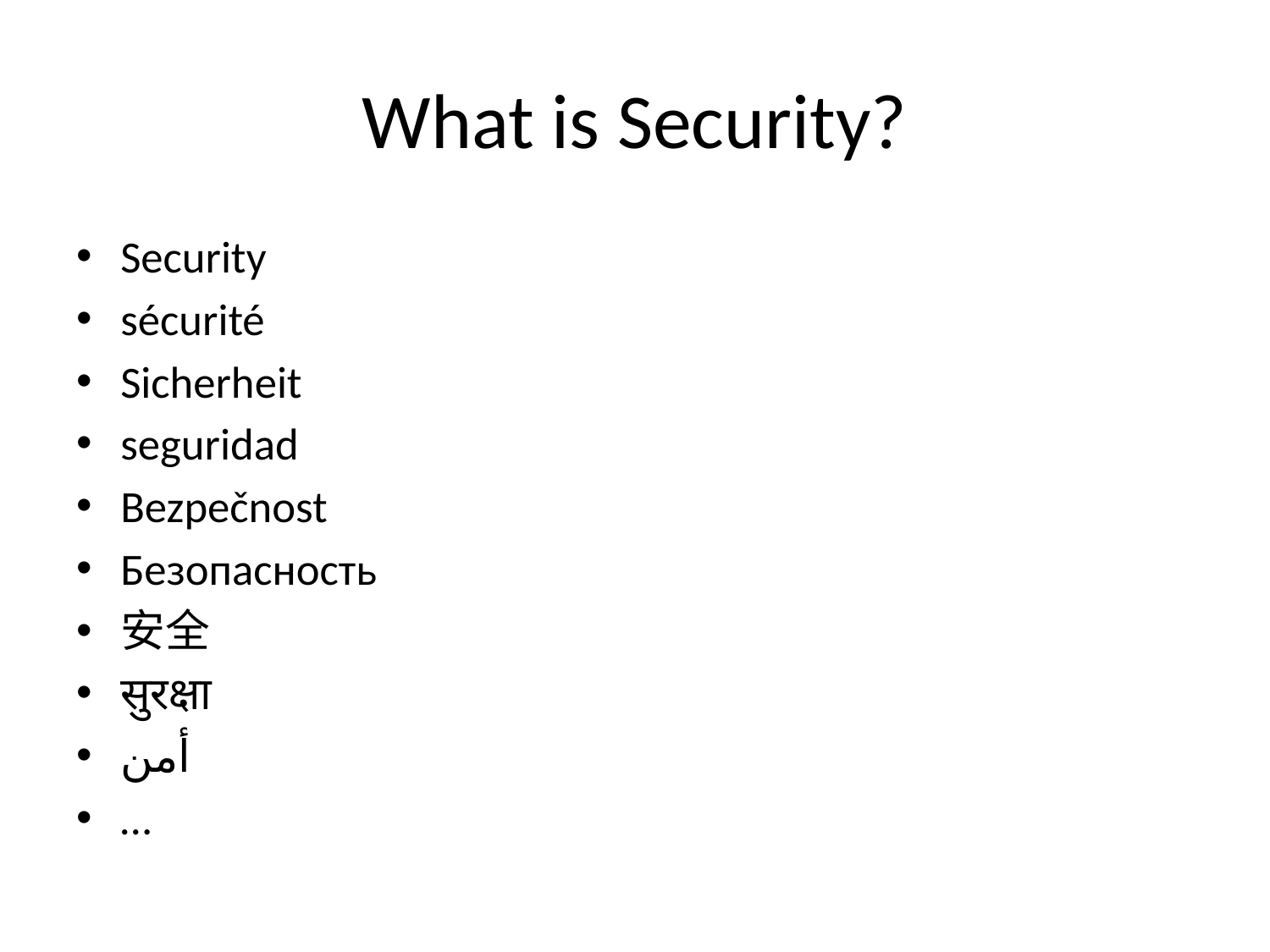

# What is Security?
Security
sécurité
Sicherheit
seguridad
Bezpečnost
Безопасность
安全
सुरक्षा
أمن
…